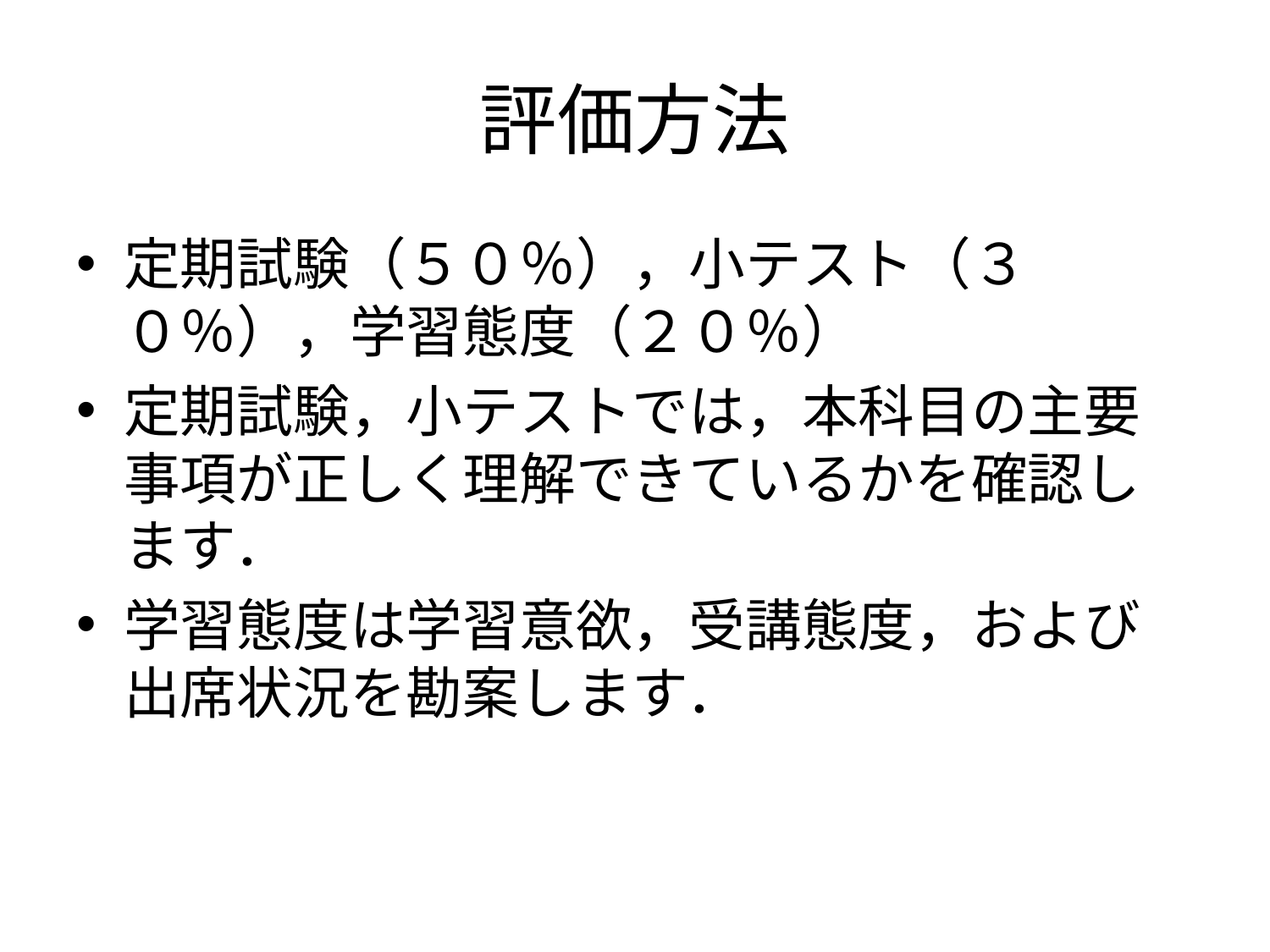

# 評価方法
定期試験（５０％），小テスト（３０％），学習態度（２０％）
定期試験，小テストでは，本科目の主要事項が正しく理解できているかを確認します．
学習態度は学習意欲，受講態度，および出席状況を勘案します．